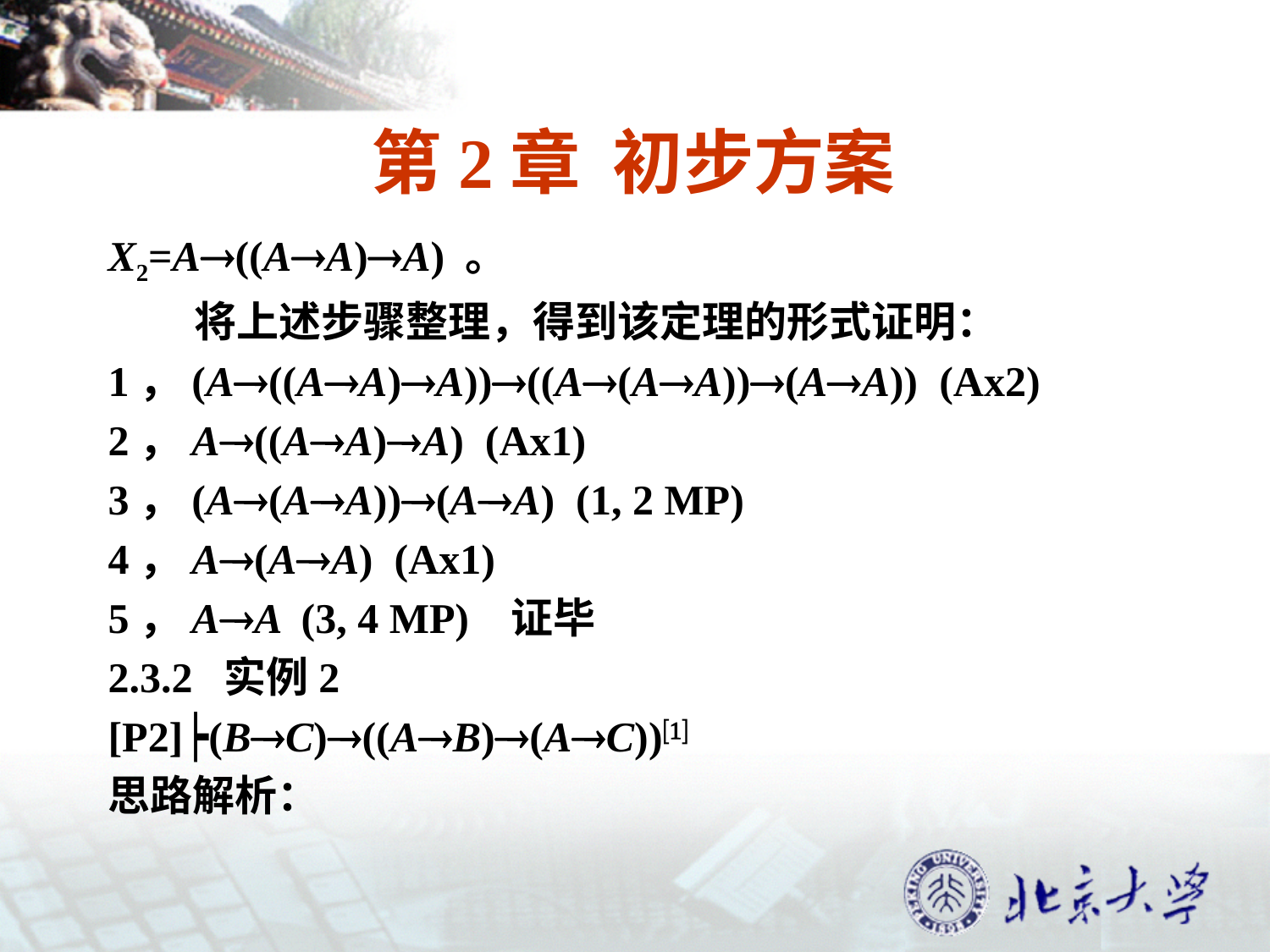

# 第2章  初步方案
X2=A→((A→A)→A) 。
        将上述步骤整理，得到该定理的形式证明：
1，(A→((A→A)→A))→((A→(A→A))→(A→A))  (Ax2)
2，A→((A→A)→A)  (Ax1)
3，(A→(A→A))→(A→A)  (1, 2 MP)
4，A→(A→A)  (Ax1)
5，A→A  (3, 4 MP)   证毕
2.3.2  实例2
[P2]┝(B→C)→((A→B)→(A→C))[1]
思路解析：